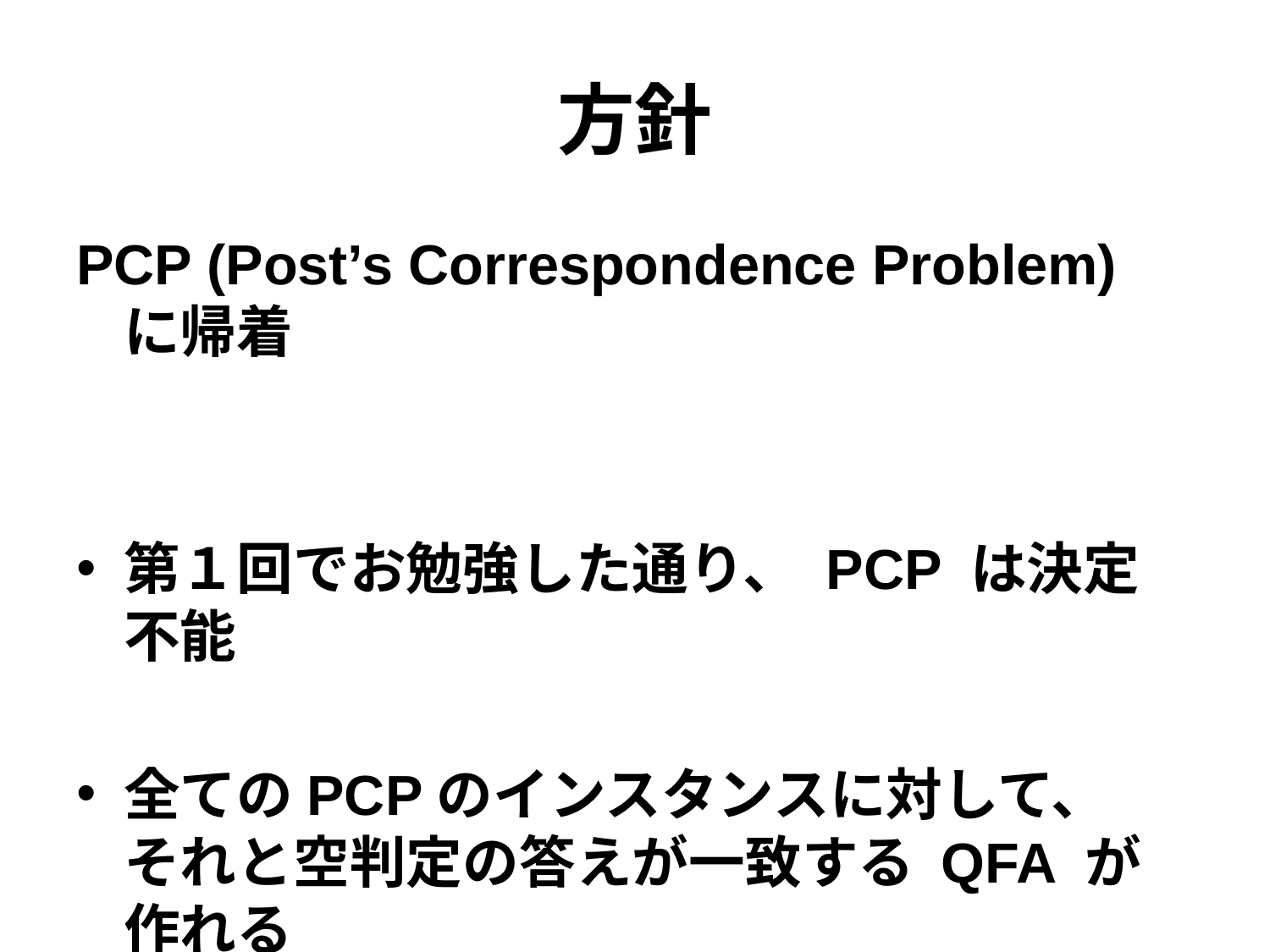

# 方針
PCP (Post’s Correspondence Problem) に帰着

第１回でお勉強した通り、 PCP は決定不能

全てのPCPのインスタンスに対して、
それと空判定の答えが一致する QFA が作れる